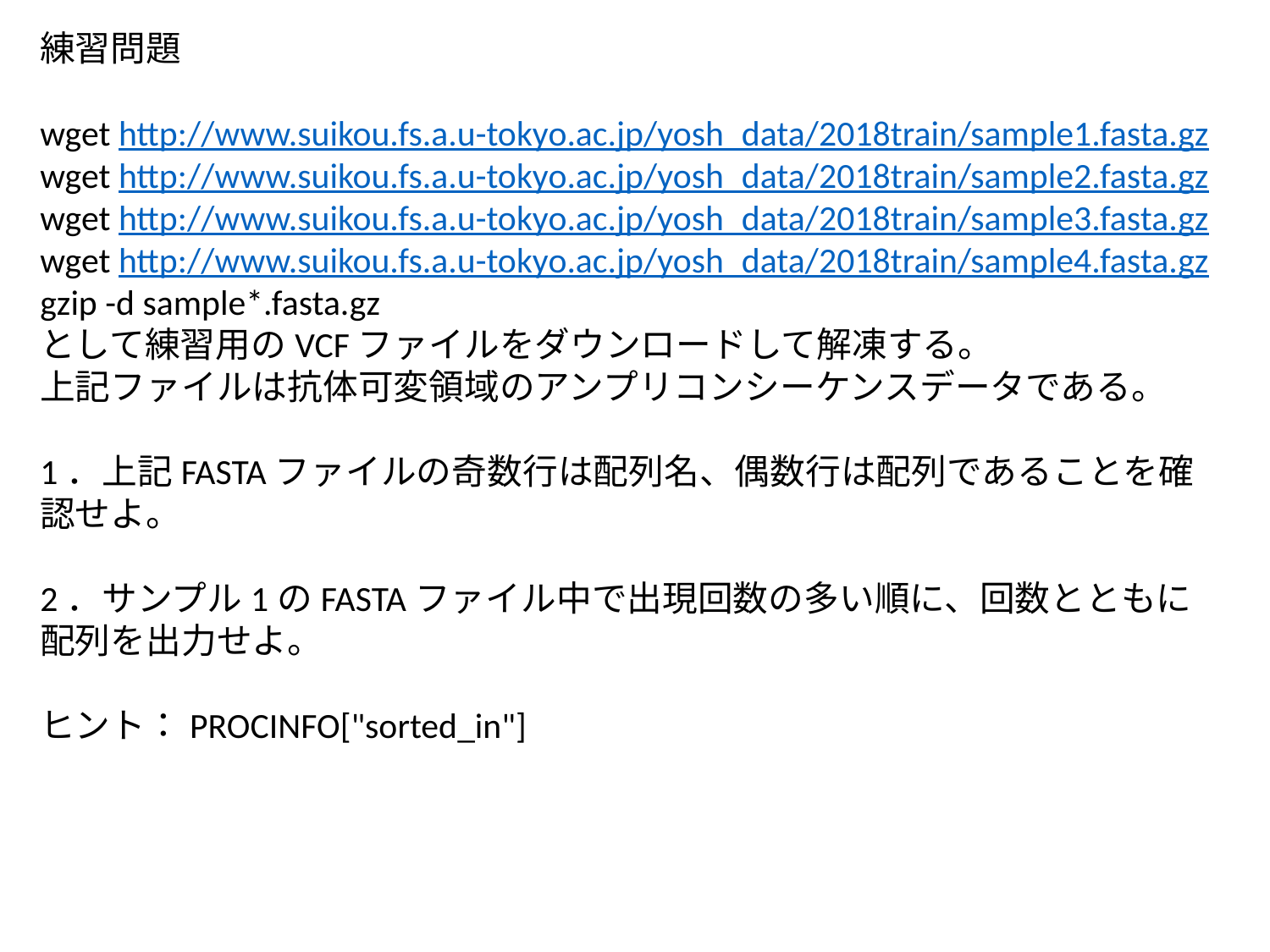

練習問題

wget http://www.suikou.fs.a.u-tokyo.ac.jp/yosh_data/2018train/sample1.fasta.gz
wget http://www.suikou.fs.a.u-tokyo.ac.jp/yosh_data/2018train/sample2.fasta.gz
wget http://www.suikou.fs.a.u-tokyo.ac.jp/yosh_data/2018train/sample3.fasta.gz
wget http://www.suikou.fs.a.u-tokyo.ac.jp/yosh_data/2018train/sample4.fasta.gz
gzip -d sample*.fasta.gz
として練習用のVCFファイルをダウンロードして解凍する。
上記ファイルは抗体可変領域のアンプリコンシーケンスデータである。

1．上記FASTAファイルの奇数行は配列名、偶数行は配列であることを確認せよ。

2．サンプル1のFASTAファイル中で出現回数の多い順に、回数とともに配列を出力せよ。

ヒント：PROCINFO["sorted_in"]